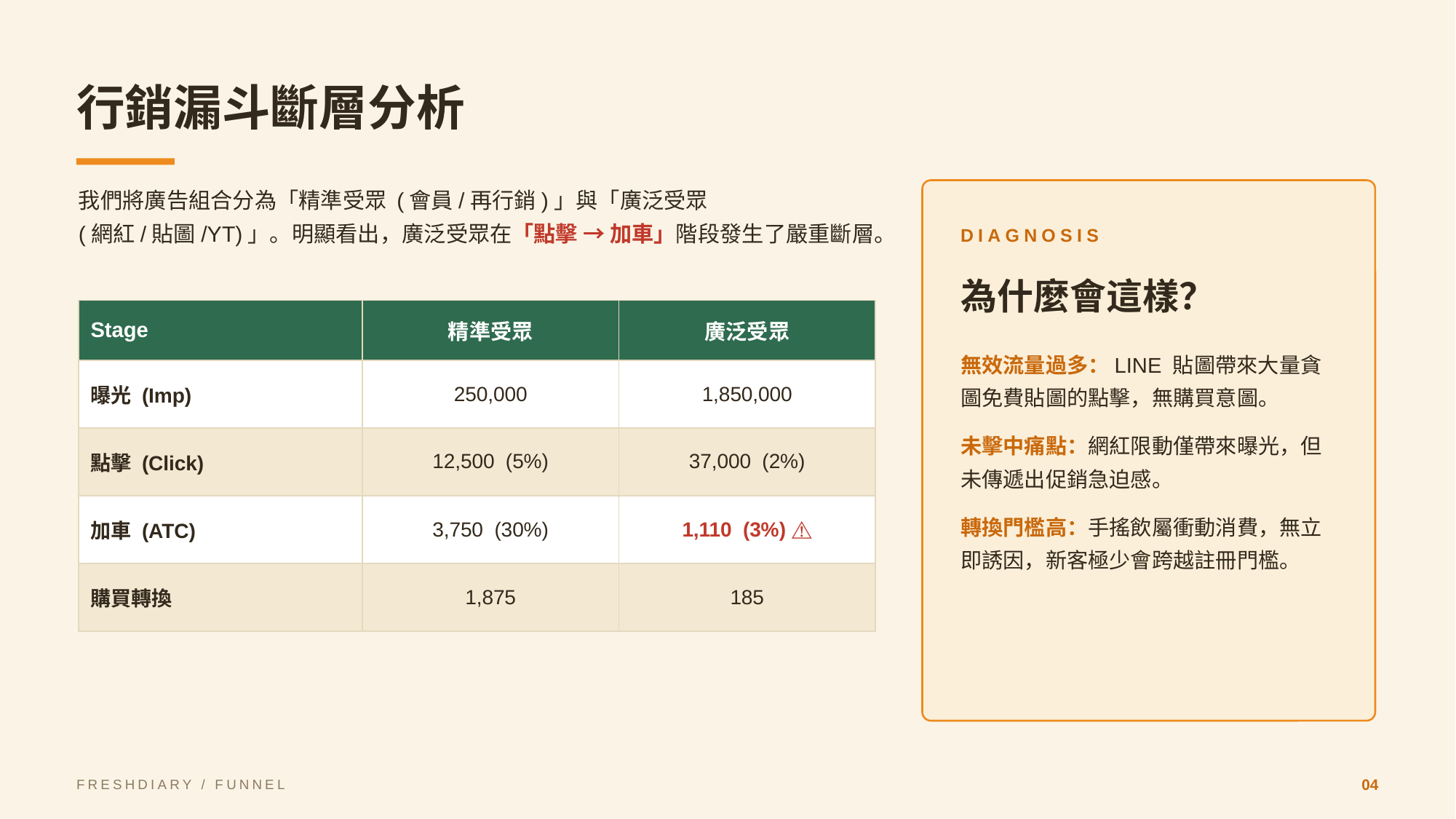

行銷漏斗斷層分析

我們將廣告組合分為「精準受眾 (會員/再行銷)」與「廣泛受眾 (網紅/貼圖/YT)」。明顯看出，廣泛受眾在「點擊 → 加車」階段發生了嚴重斷層。

DIAGNOSIS
為什麼會這樣？
| Stage | 精準受眾 | 廣泛受眾 |
| --- | --- | --- |
| 曝光 (Imp) | 250,000 | 1,850,000 |
| 點擊 (Click) | 12,500 (5%) | 37,000 (2%) |
| 加車 (ATC) | 3,750 (30%) | 1,110 (3%) ⚠️ |
| 購買轉換 | 1,875 | 185 |
無效流量過多：LINE 貼圖帶來大量貪圖免費貼圖的點擊，無購買意圖。
未擊中痛點：網紅限動僅帶來曝光，但未傳遞出促銷急迫感。
轉換門檻高：手搖飲屬衝動消費，無立即誘因，新客極少會跨越註冊門檻。
FRESHDIARY / FUNNEL
04